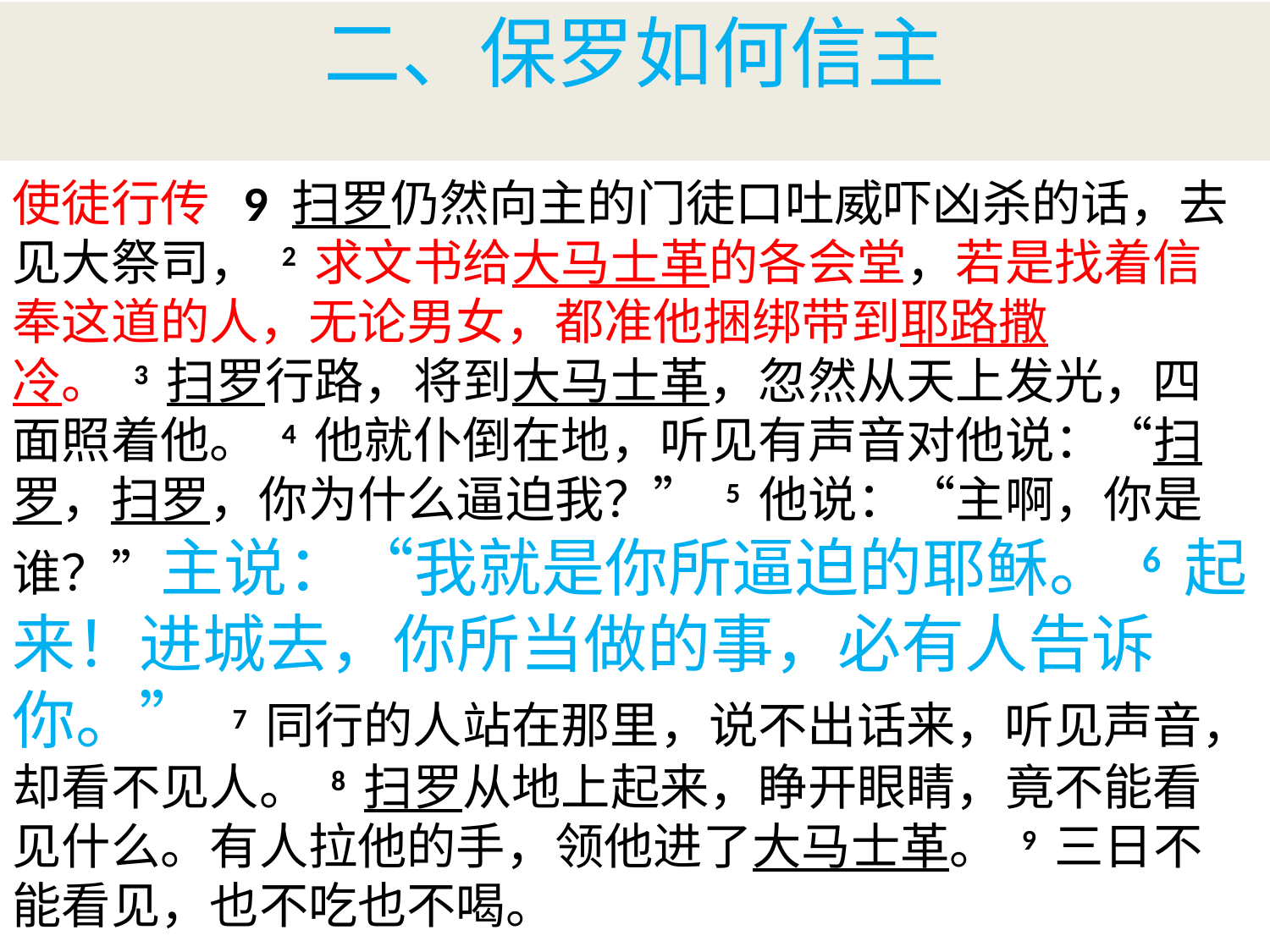

# 二、保罗如何信主
使徒行传  9 扫罗仍然向主的门徒口吐威吓凶杀的话，去见大祭司， 2 求文书给大马士革的各会堂，若是找着信奉这道的人，无论男女，都准他捆绑带到耶路撒冷。 3 扫罗行路，将到大马士革，忽然从天上发光，四面照着他。 4 他就仆倒在地，听见有声音对他说：“扫罗，扫罗，你为什么逼迫我？” 5 他说：“主啊，你是谁？”主说：“我就是你所逼迫的耶稣。 6 起来！进城去，你所当做的事，必有人告诉你。” 7 同行的人站在那里，说不出话来，听见声音，却看不见人。 8 扫罗从地上起来，睁开眼睛，竟不能看见什么。有人拉他的手，领他进了大马士革。 9 三日不能看见，也不吃也不喝。